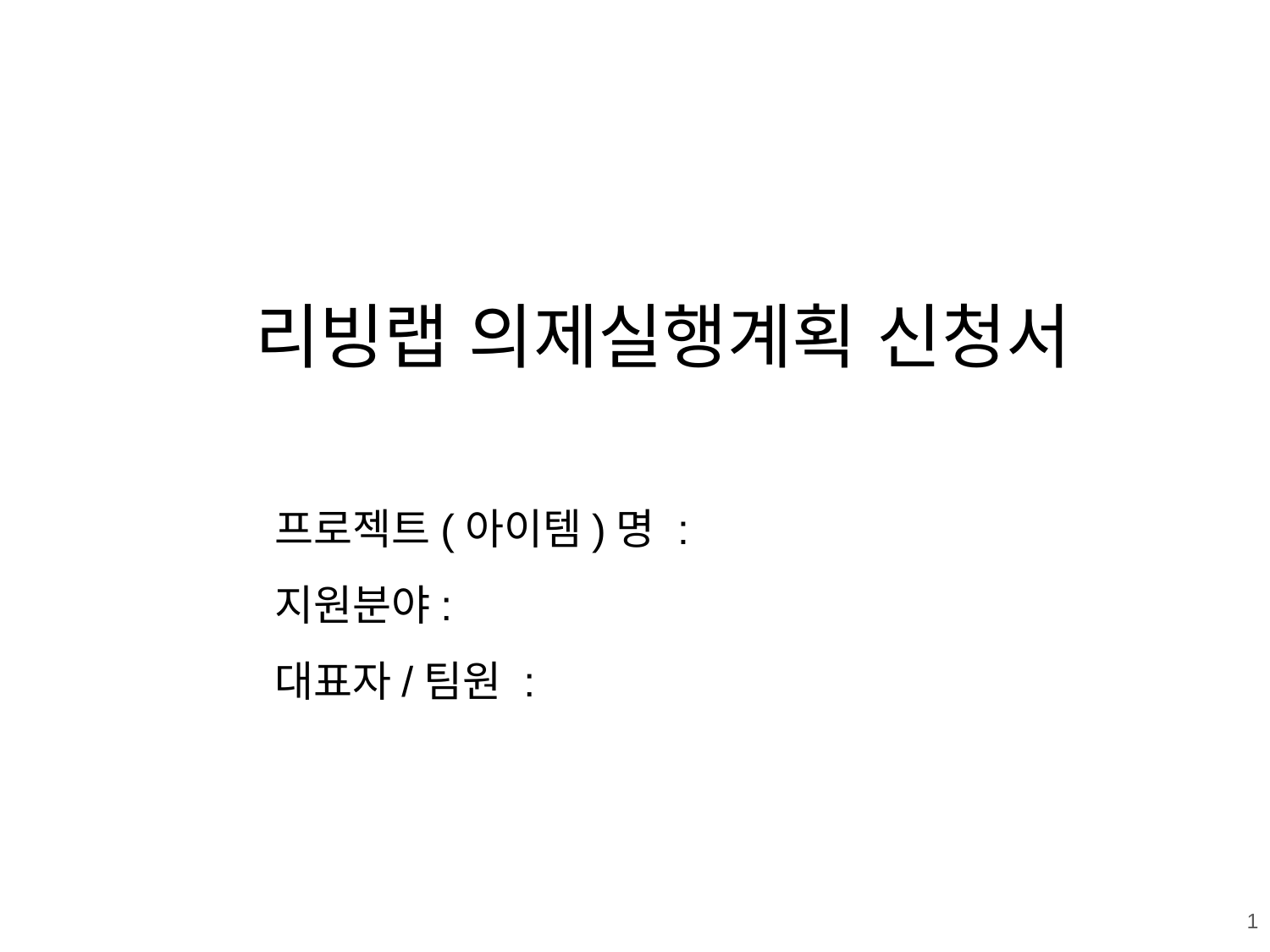

리빙랩 의제실행계획 신청서
프로젝트(아이템)명 :
지원분야:
대표자/팀원 :